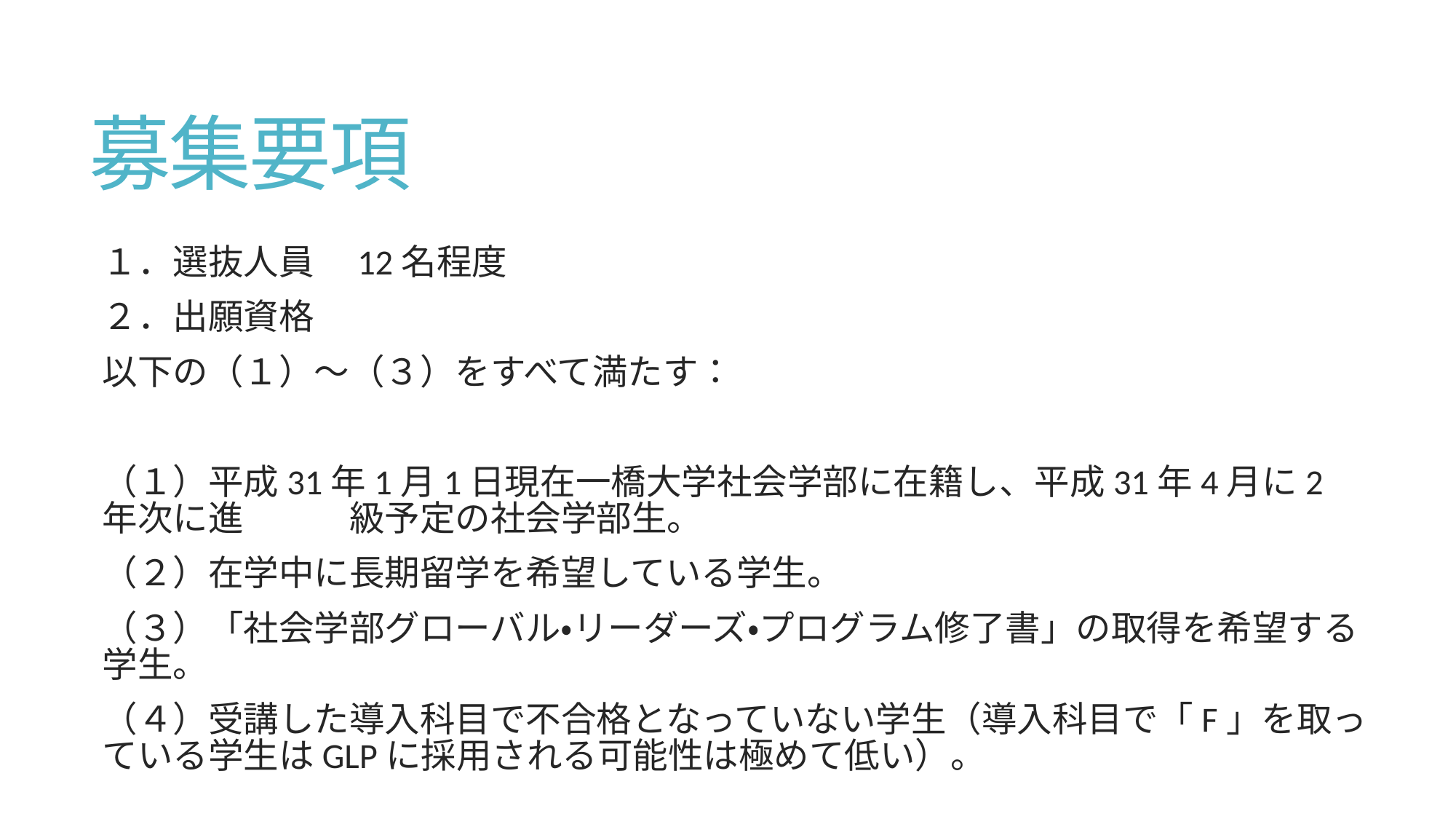

# 募集要項
１．選抜人員　12名程度
２．出願資格
以下の（１）～（３）をすべて満たす：

（１）平成31年1月1日現在一橋大学社会学部に在籍し、平成31年4月に2年次に進　　　級予定の社会学部生。
（２）在学中に長期留学を希望している学生。
（３）「社会学部グローバル・リーダーズ・プログラム修了書」の取得を希望する学生。
（４）受講した導入科目で不合格となっていない学生（導入科目で「F」を取っている学生はGLPに採用される可能性は極めて低い）。